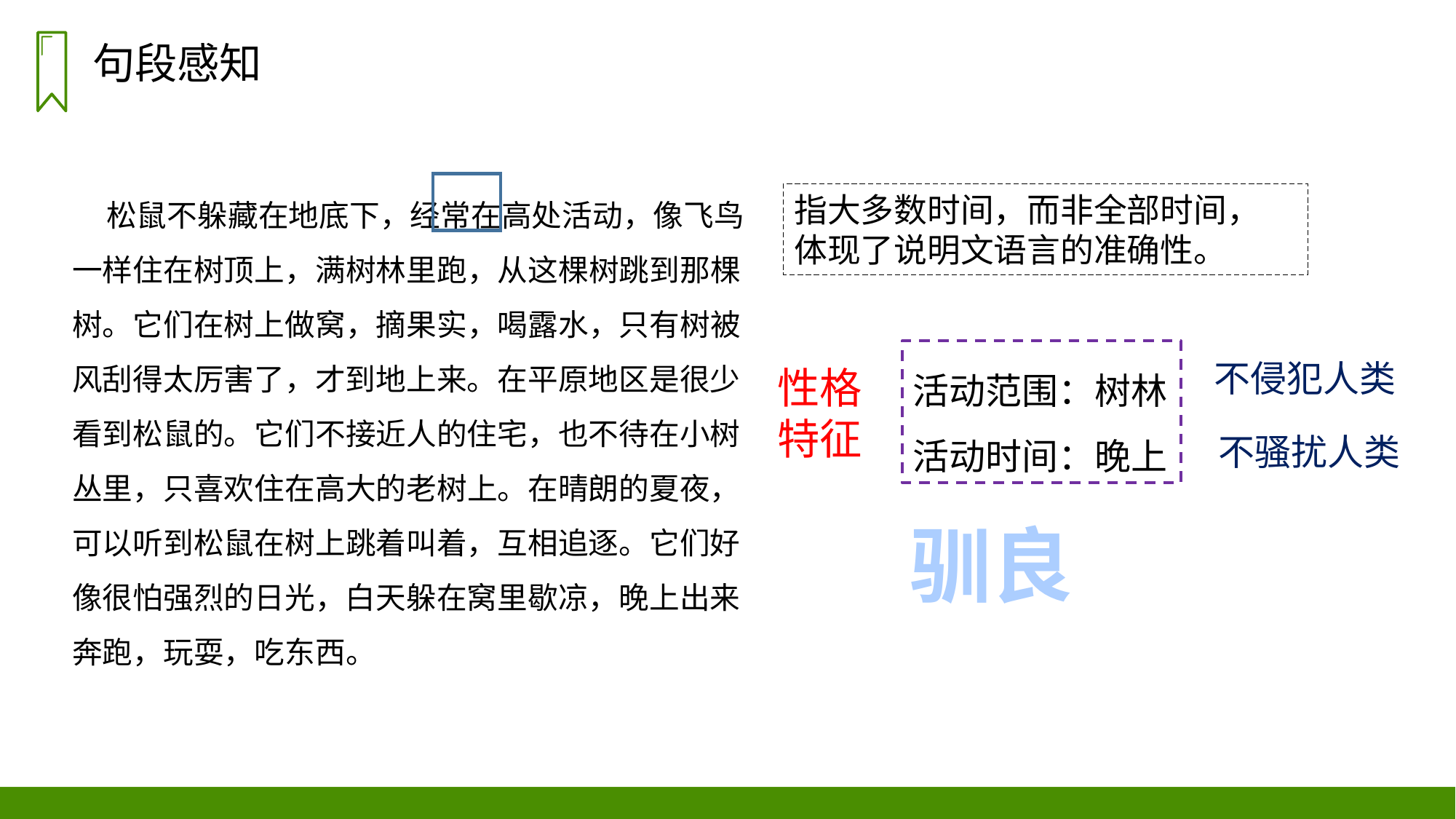

句段感知
    松鼠不躲藏在地底下，经常在高处活动，像飞鸟一样住在树顶上，满树林里跑，从这棵树跳到那棵树。它们在树上做窝，摘果实，喝露水，只有树被风刮得太厉害了，才到地上来。在平原地区是很少看到松鼠的。它们不接近人的住宅，也不待在小树丛里，只喜欢住在高大的老树上。在晴朗的夏夜，可以听到松鼠在树上跳着叫着，互相追逐。它们好像很怕强烈的日光，白天躲在窝里歇凉，晚上出来奔跑，玩耍，吃东西。

指大多数时间，而非全部时间，
体现了说明文语言的准确性。
活动范围：树林
活动时间：晚上
不侵犯人类
性格
特征
不骚扰人类
驯良